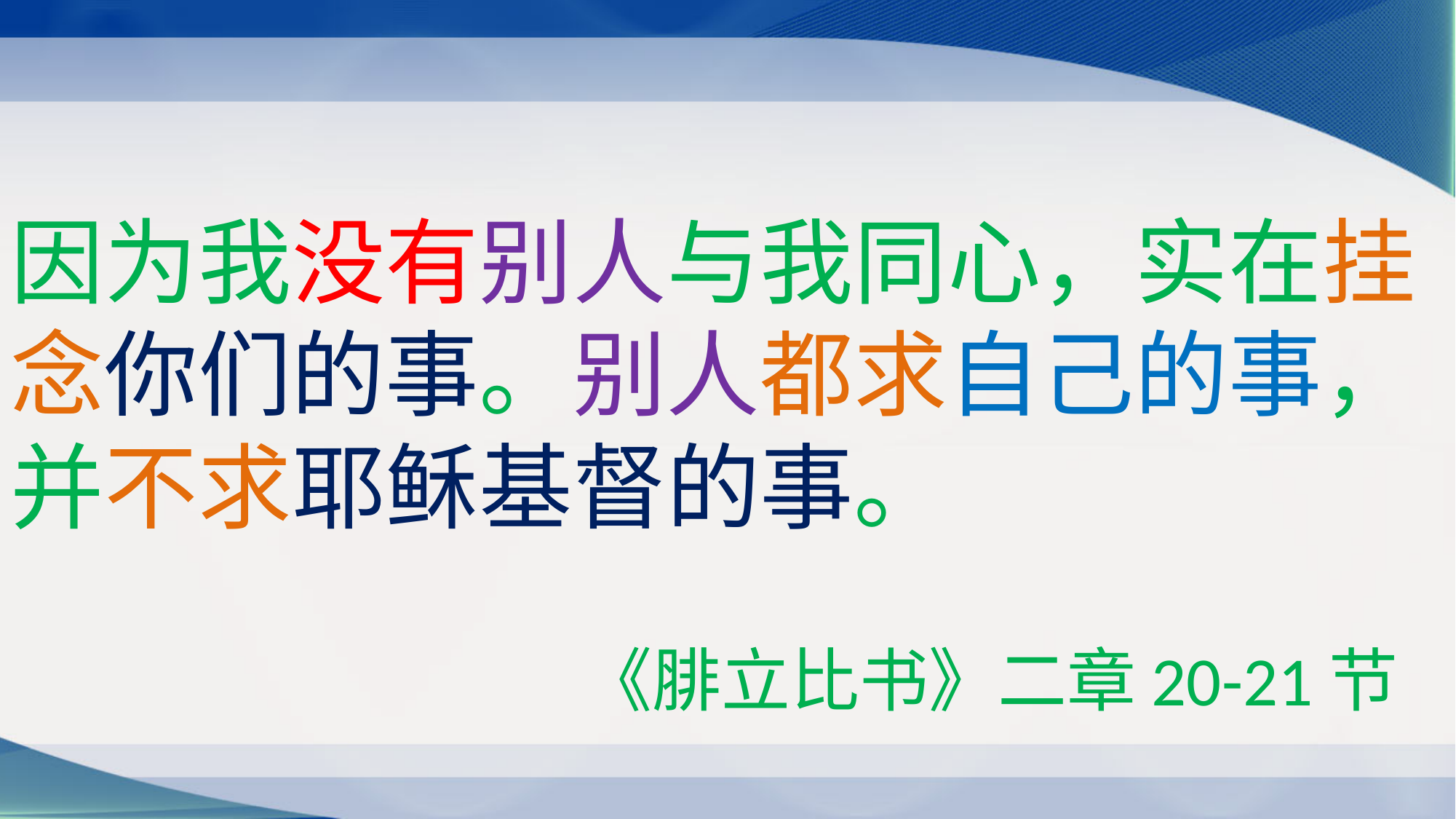

因为我没有别人与我同心，实在挂念你们的事。别人都求自己的事，并不求耶稣基督的事。
                                    《腓立比书》二章20-21节